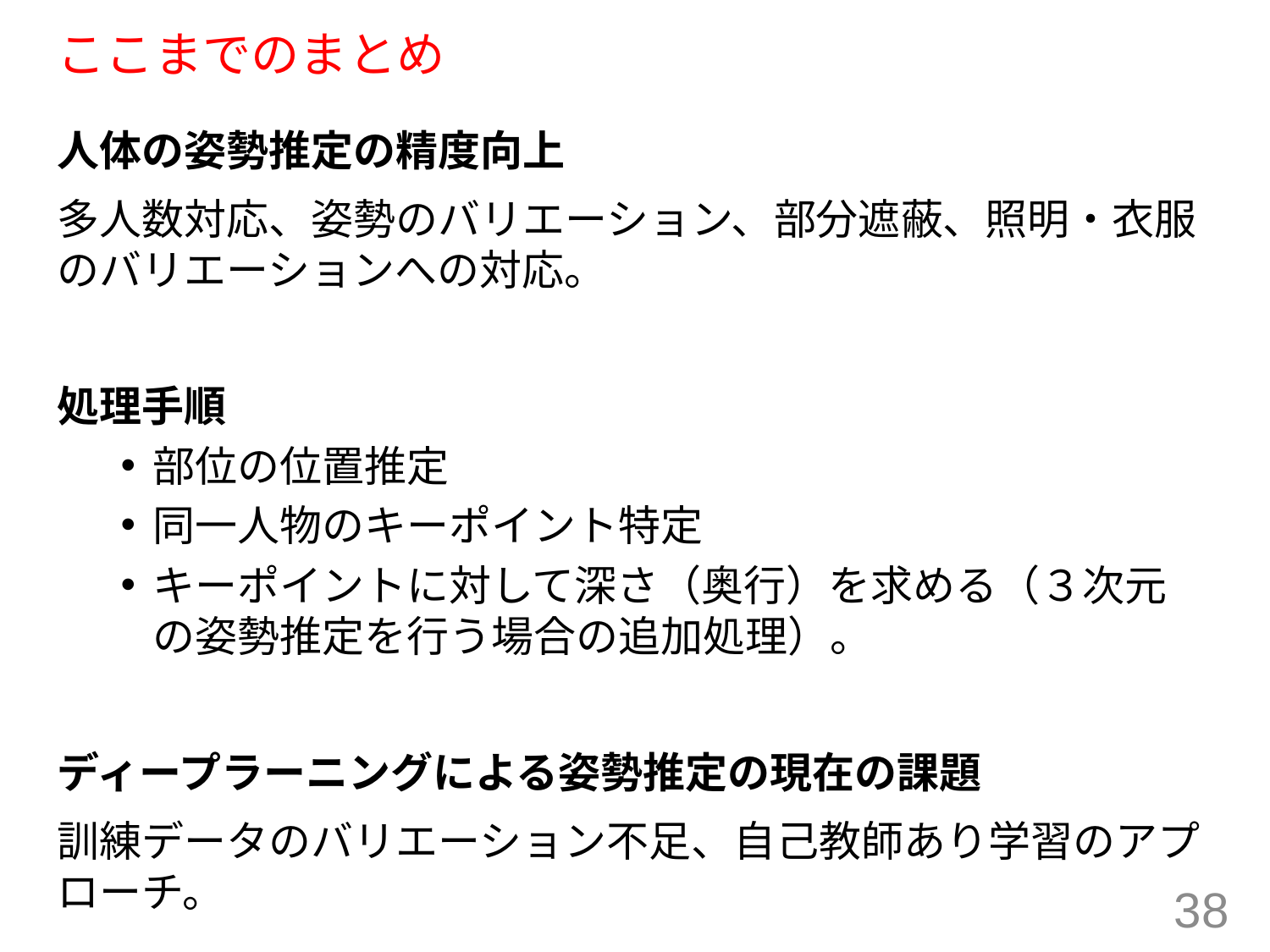

# ここまでのまとめ
人体の姿勢推定の精度向上
多人数対応、姿勢のバリエーション、部分遮蔽、照明・衣服のバリエーションへの対応。

処理手順
部位の位置推定
同一人物のキーポイント特定
キーポイントに対して深さ（奥行）を求める（３次元の姿勢推定を行う場合の追加処理）。

ディープラーニングによる姿勢推定の現在の課題
訓練データのバリエーション不足、自己教師あり学習のアプローチ。

38